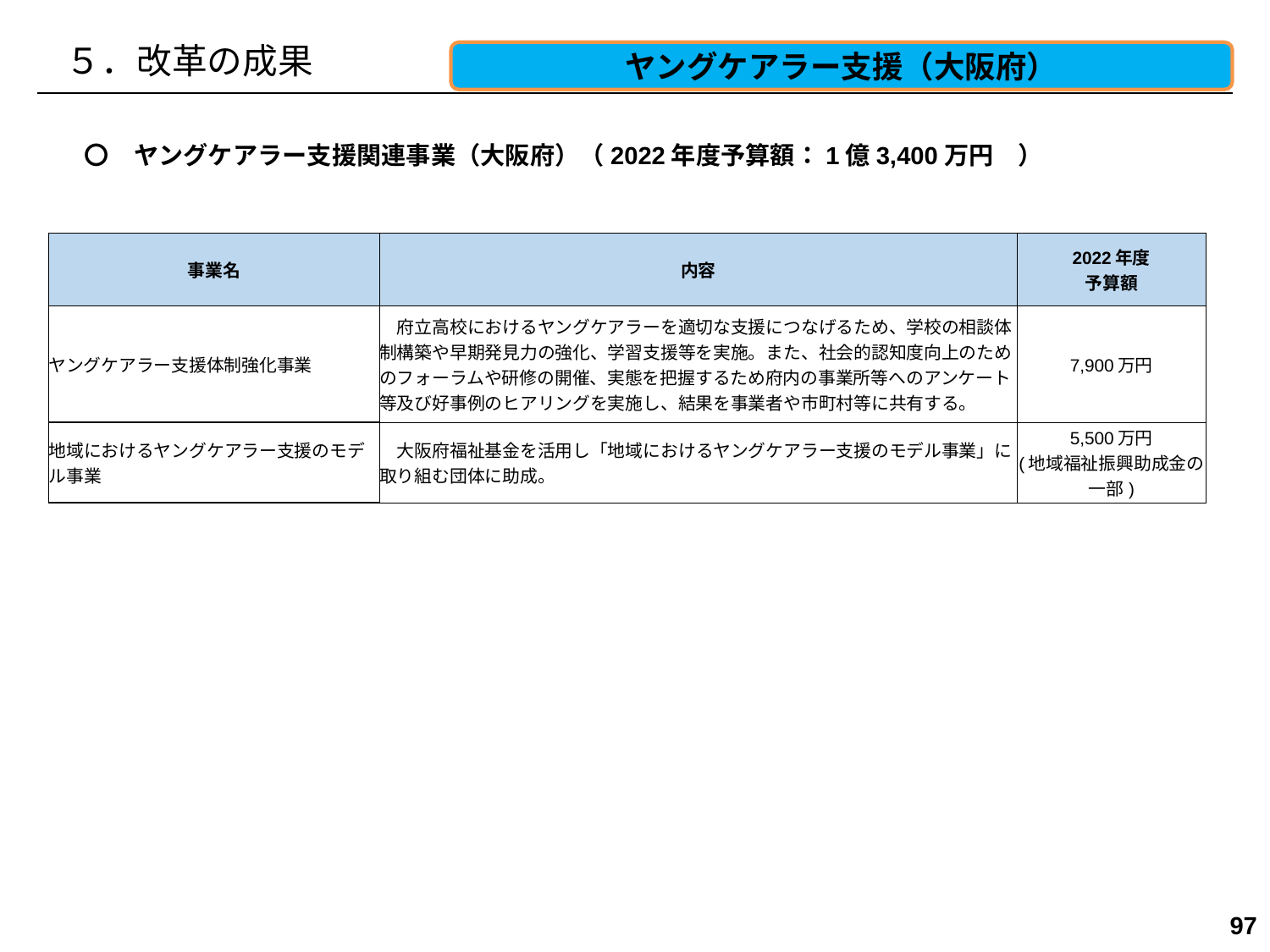

５．改革の成果
ヤングケアラー支援（大阪府）
　　〇　ヤングケアラー支援関連事業（大阪府）（2022年度予算額：1億3,400万円　）

| 事業名 | 内容 | 2022年度 予算額 |
| --- | --- | --- |
| ヤングケアラー支援体制強化事業 | 府立高校におけるヤングケアラーを適切な支援につなげるため、学校の相談体制構築や早期発見力の強化、学習支援等を実施。また、社会的認知度向上のためのフォーラムや研修の開催、実態を把握するため府内の事業所等へのアンケート等及び好事例のヒアリングを実施し、結果を事業者や市町村等に共有する。 | 7,900万円 |
| 地域におけるヤングケアラー支援のモデル事業 | 大阪府福祉基金を活用し「地域におけるヤングケアラー支援のモデル事業」に取り組む団体に助成。 | 5,500万円 (地域福祉振興助成金の一部) |
97